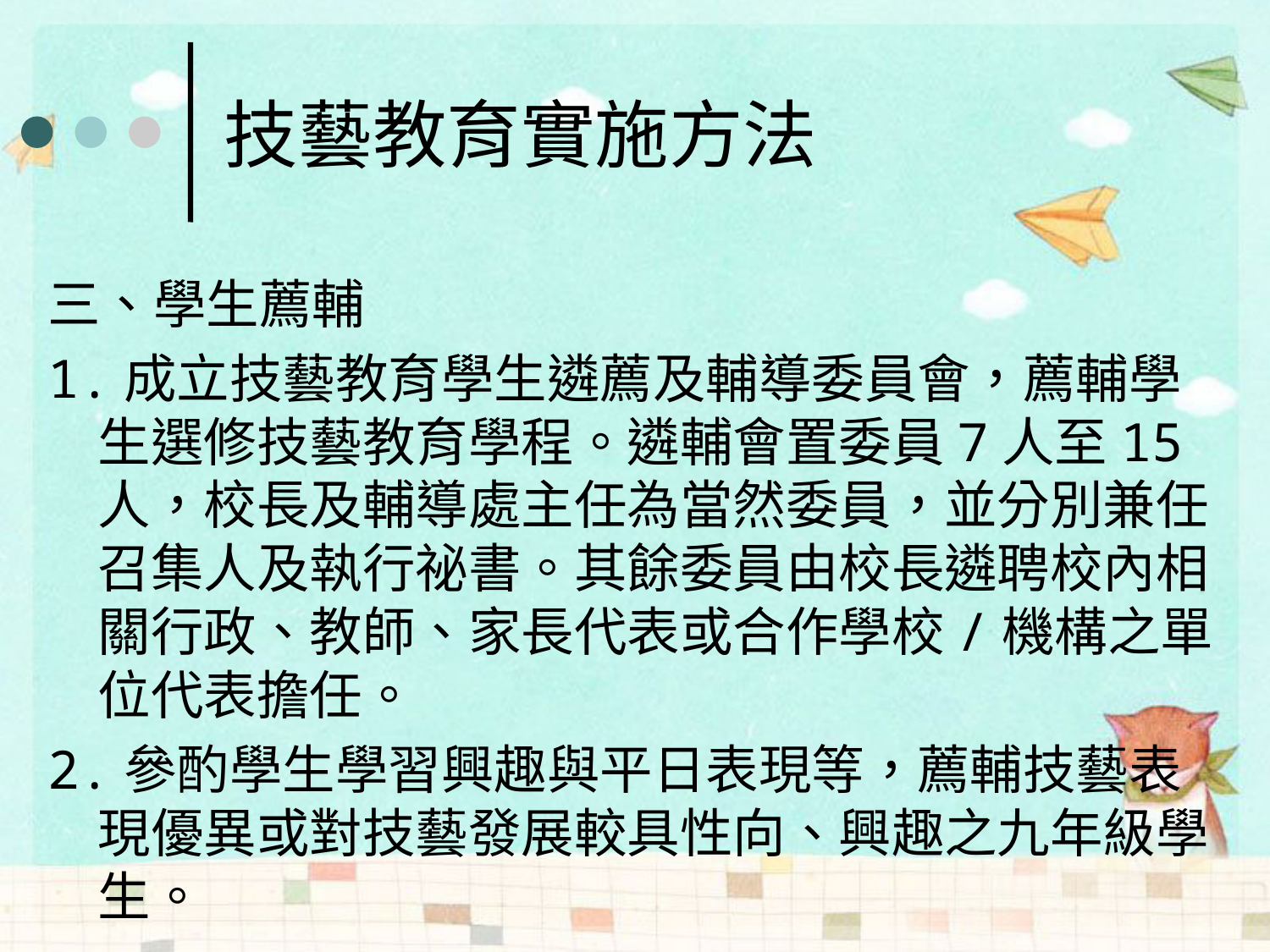

# 技藝教育實施方法
三、學生薦輔
1.成立技藝教育學生遴薦及輔導委員會，薦輔學生選修技藝教育學程。遴輔會置委員7人至15人，校長及輔導處主任為當然委員，並分別兼任召集人及執行祕書。其餘委員由校長遴聘校內相關行政、教師、家長代表或合作學校/機構之單位代表擔任。
2.參酌學生學習興趣與平日表現等，薦輔技藝表現優異或對技藝發展較具性向、興趣之九年級學生。